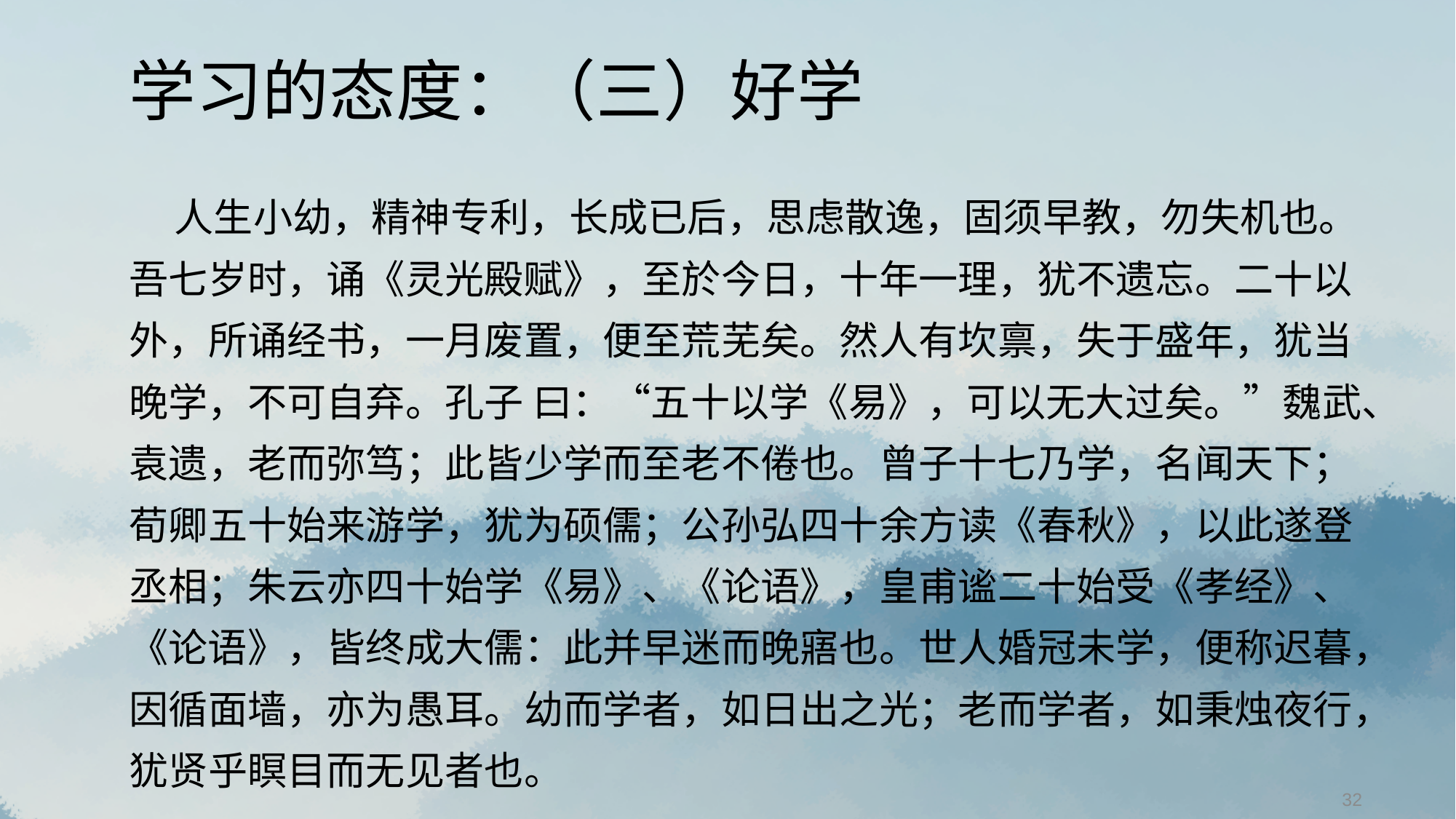

# 学习的态度：（三）好学
    人生小幼，精神专利，长成已后，思虑散逸，固须早教，勿失机也。吾七岁时，诵《灵光殿赋》，至於今日，十年一理，犹不遗忘。二十以外，所诵经书，一月废置，便至荒芜矣。然人有坎禀，失于盛年，犹当晚学，不可自弃。孔子 曰：“五十以学《易》，可以无大过矣。”魏武、袁遗，老而弥笃；此皆少学而至老不倦也。曾子十七乃学，名闻天下；荀卿五十始来游学，犹为硕儒；公孙弘四十余方读《春秋》，以此遂登丞相；朱云亦四十始学《易》、《论语》，皇甫谧二十始受《孝经》、《论语》，皆终成大儒：此并早迷而晚寤也。世人婚冠未学，便称迟暮，因循面墙，亦为愚耳。幼而学者，如日出之光；老而学者，如秉烛夜行，犹贤乎瞑目而无见者也。